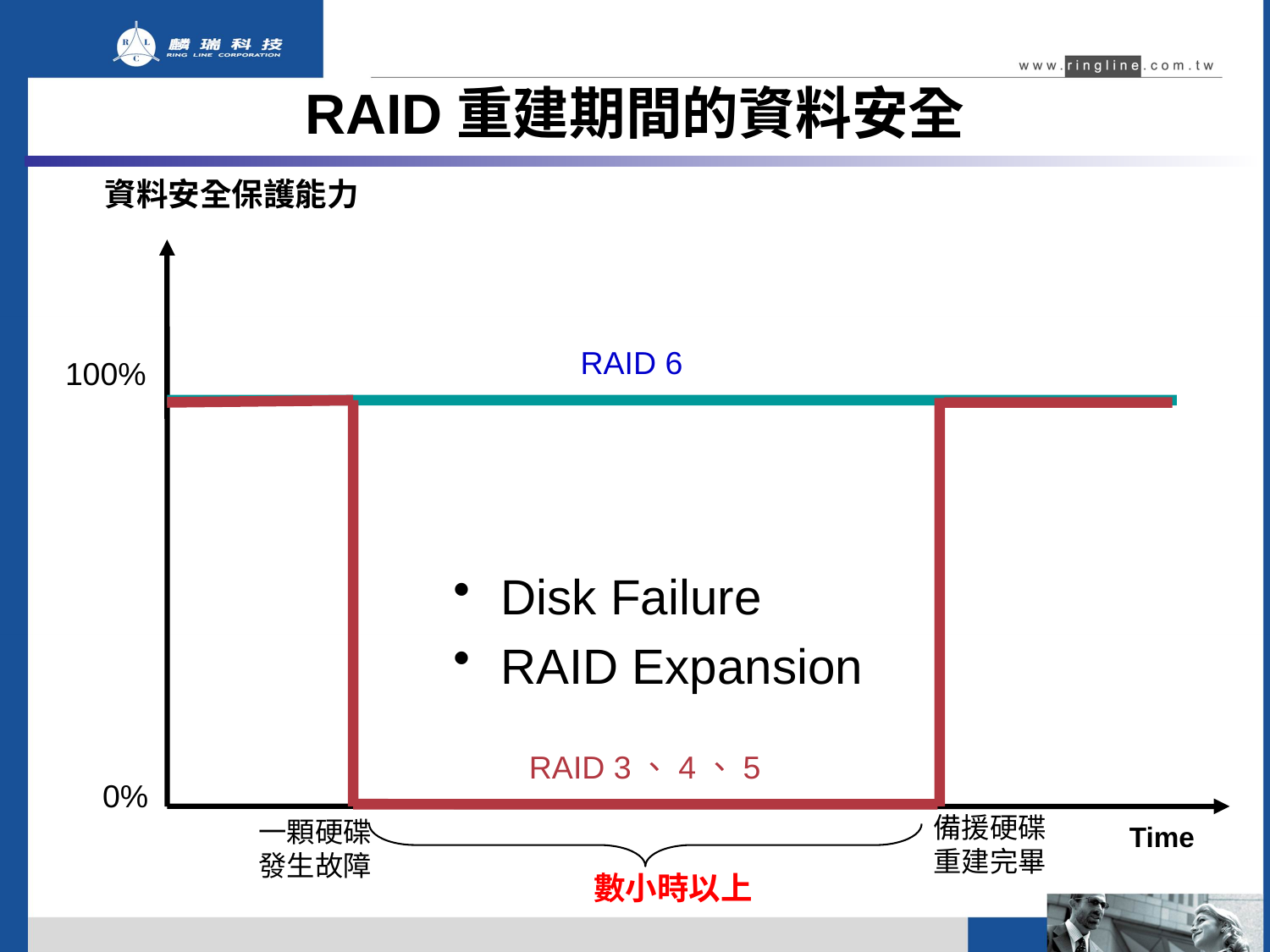

# RAID重建期間的資料安全
資料安全保護能力

RAID 6
100%

Disk Failure
RAID Expansion

RAID 3、4、5
0%
備援硬碟重建完畢

一顆硬碟發生故障
Time
數小時以上